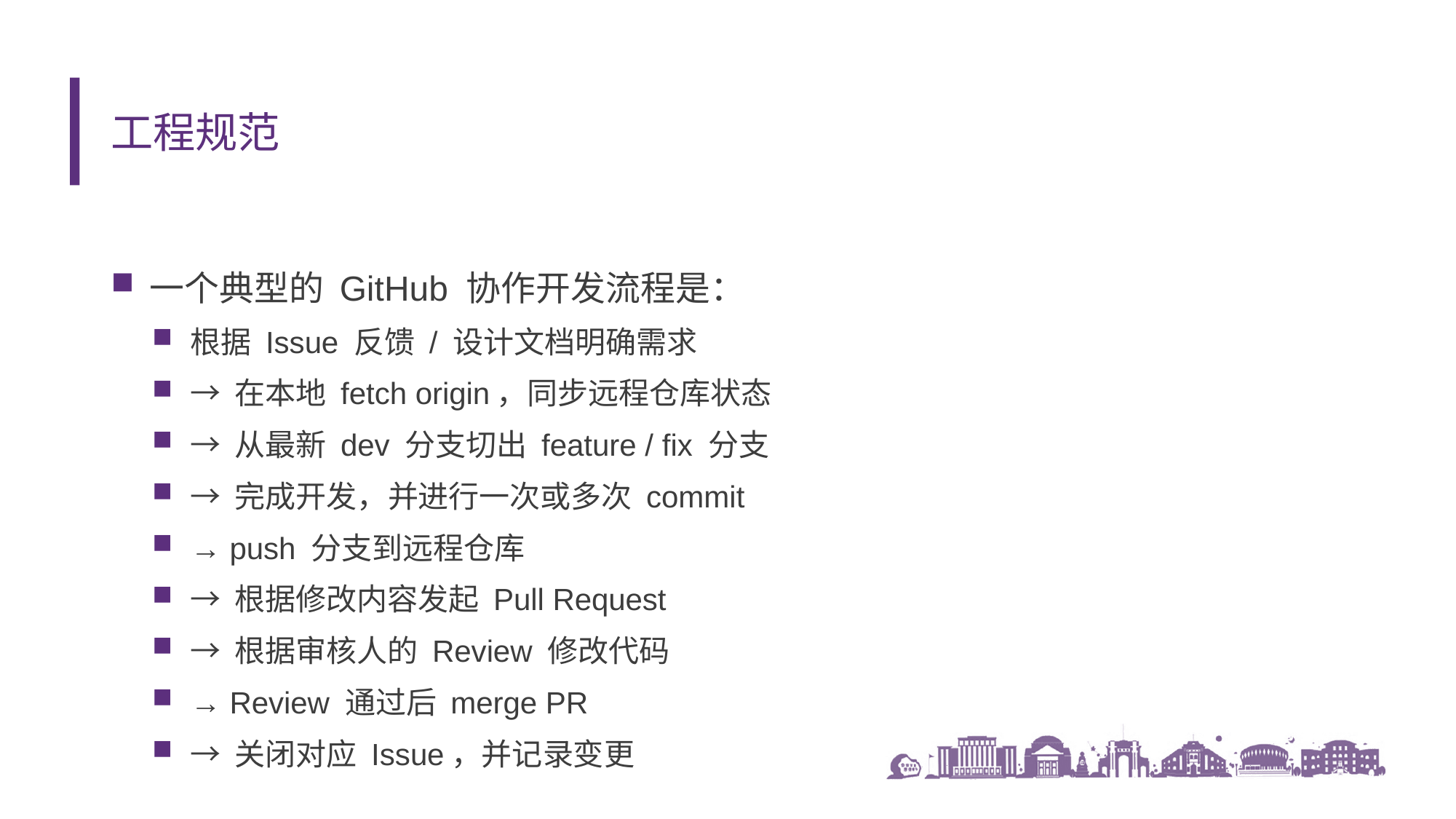

# 工程规范
一个典型的 GitHub 协作开发流程是：
根据 Issue 反馈 / 设计文档明确需求
→ 在本地 fetch origin，同步远程仓库状态
→ 从最新 dev 分支切出 feature / fix 分支
→ 完成开发，并进行一次或多次 commit
→ push 分支到远程仓库
→ 根据修改内容发起 Pull Request
→ 根据审核人的 Review 修改代码
→ Review 通过后 merge PR
→ 关闭对应 Issue，并记录变更